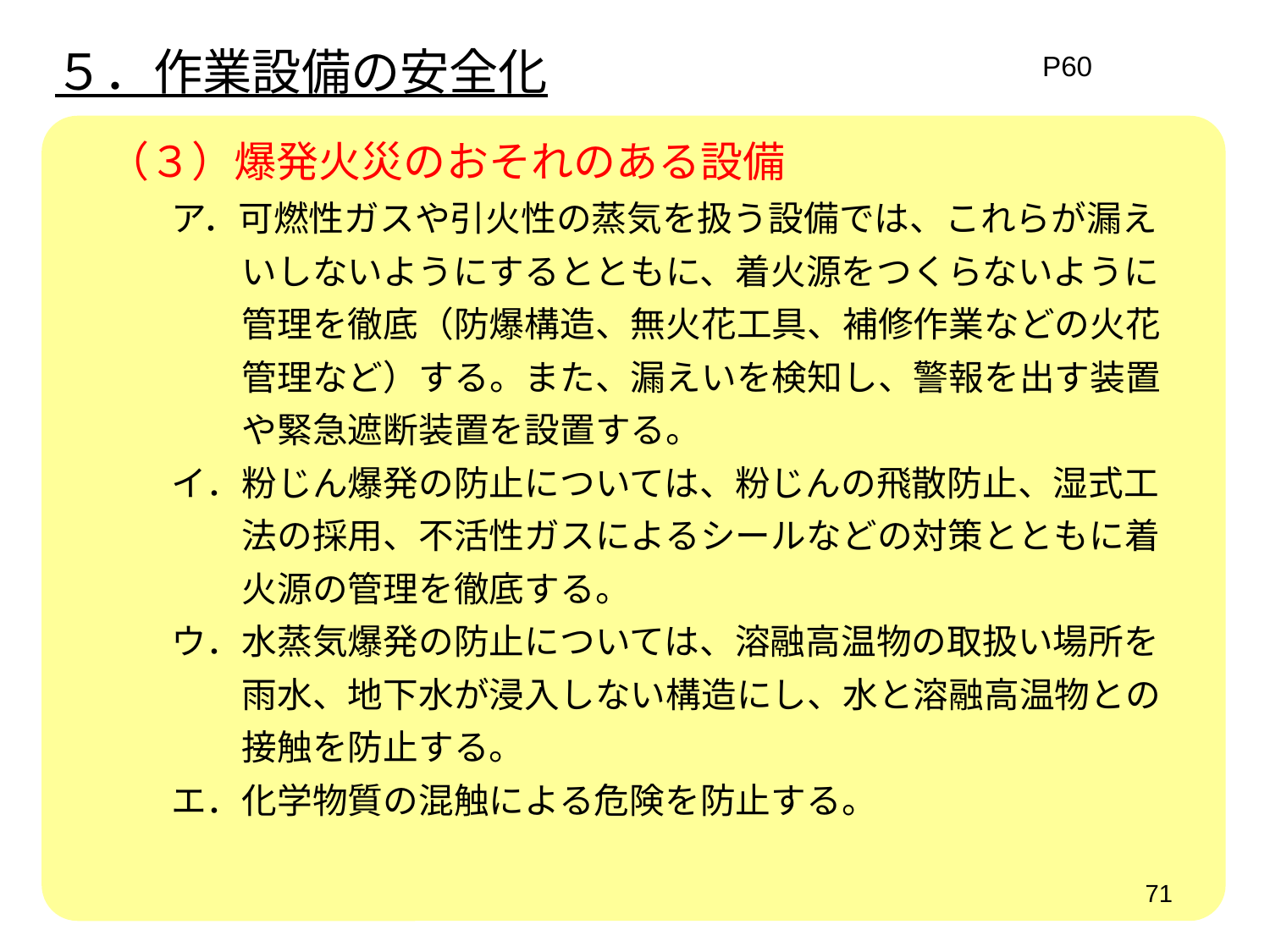

５．作業設備の安全化
P60
　（３）爆発火災のおそれのある設備
　　　ア．可燃性ガスや引火性の蒸気を扱う設備では、これらが漏え
　　　　　いしないようにするとともに、着火源をつくらないように
　　　　　管理を徹底（防爆構造、無火花工具、補修作業などの火花
　　　　　管理など）する。また、漏えいを検知し、警報を出す装置
　　　　　や緊急遮断装置を設置する。
　　　イ．粉じん爆発の防止については、粉じんの飛散防止、湿式工
　　　　　法の採用、不活性ガスによるシールなどの対策とともに着
　　　　　火源の管理を徹底する。
　　　ウ．水蒸気爆発の防止については、溶融高温物の取扱い場所を
　　　　　雨水、地下水が浸入しない構造にし、水と溶融高温物との
　　　　　接触を防止する。
　　　エ．化学物質の混触による危険を防止する。

71